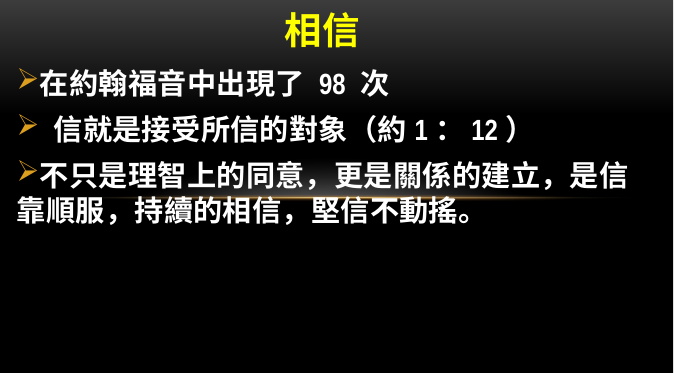

# 相信
在約翰福音中出現了 98 次
 信就是接受所信的對象（約1：12）
不只是理智上的同意，更是關係的建立，是信靠順服，持續的相信，堅信不動搖。